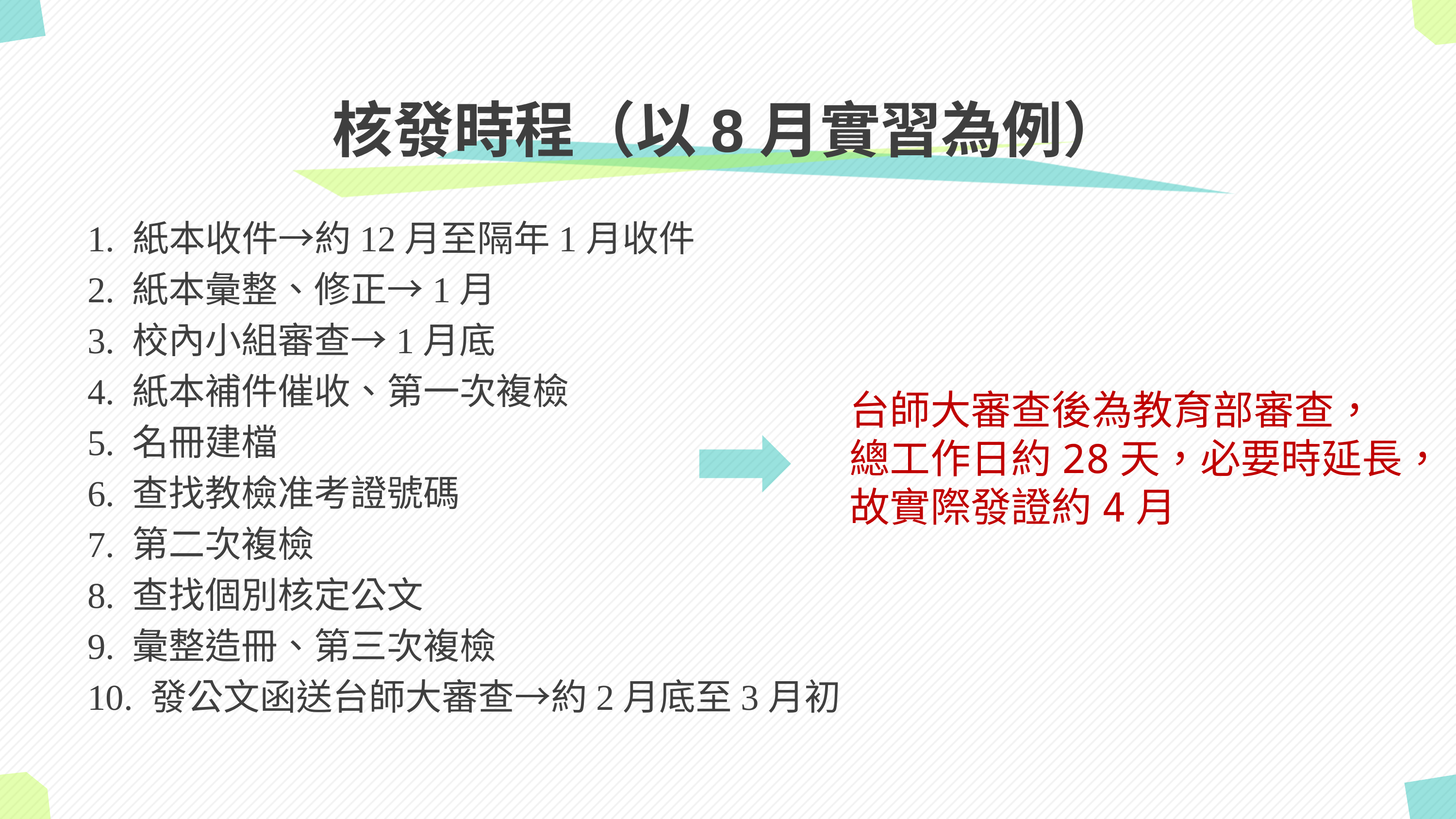

# 核發時程（以8月實習為例）
1. 紙本收件→約12月至隔年1月收件
2. 紙本彙整、修正→1月
3. 校內小組審查→1月底
4. 紙本補件催收、第一次複檢
5. 名冊建檔
6. 查找教檢准考證號碼
7. 第二次複檢
8. 查找個別核定公文
9. 彙整造冊、第三次複檢
10. 發公文函送台師大審查→約2月底至3月初
台師大審查後為教育部審查，總工作日約28天，必要時延長，故實際發證約4月